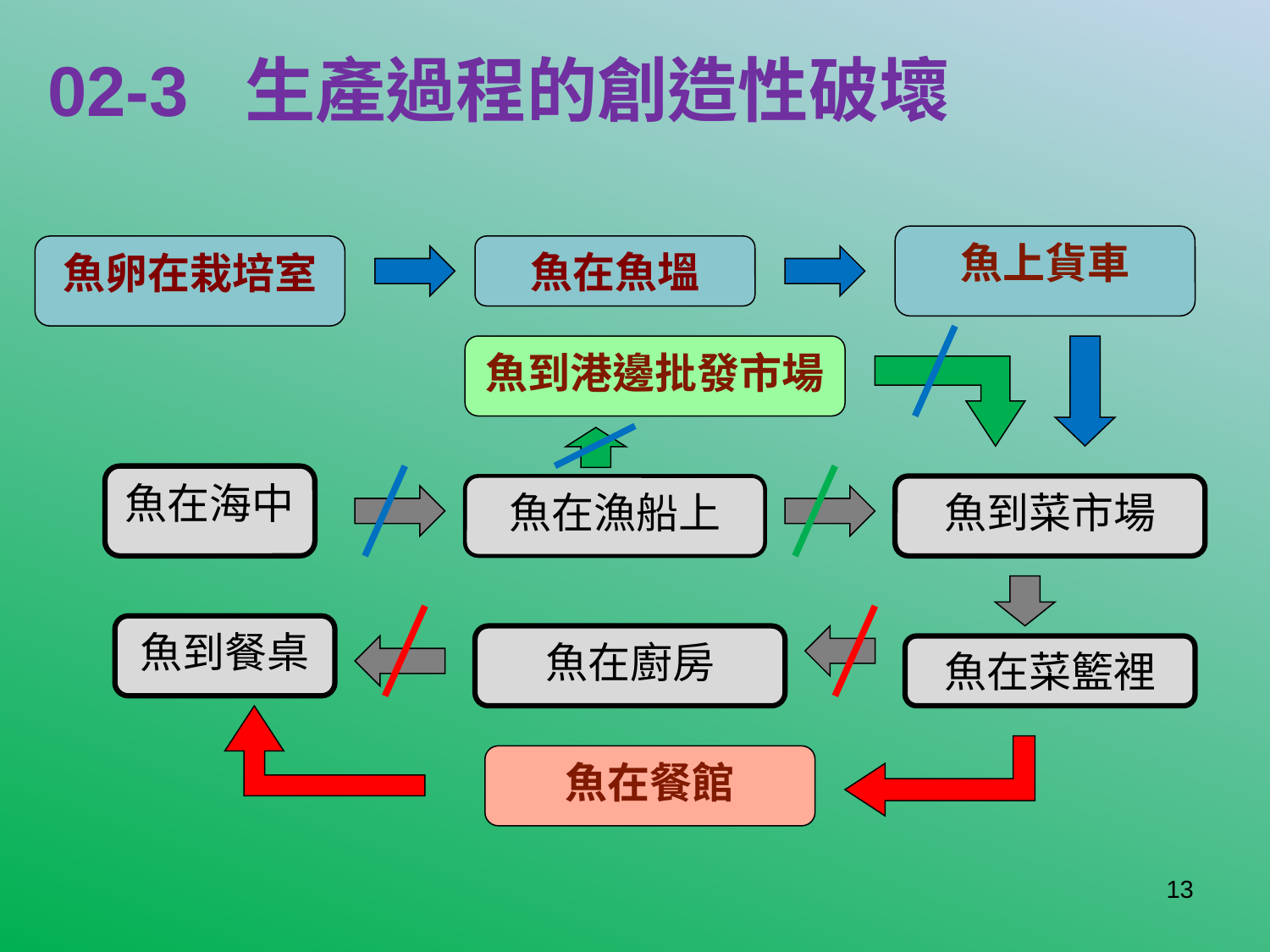

# 02-3  生產過程的創造性破壞
魚上貨車
魚卵在栽培室
魚在魚塭

魚到港邊批發市場

魚在海中
魚在漁船上
魚到菜市場

魚到餐桌
魚在廚房

魚在菜籃裡

魚在餐館
13